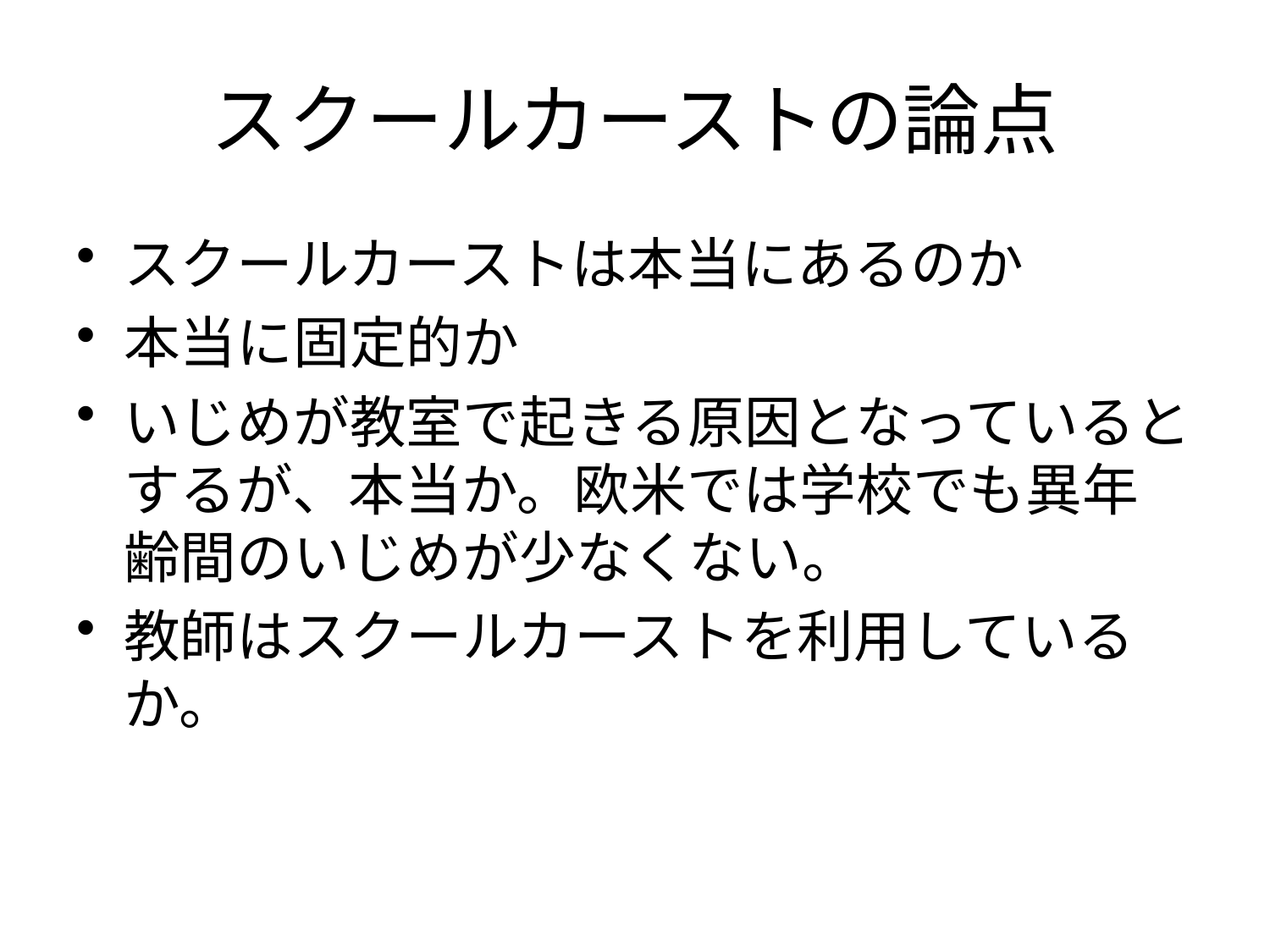

# スクールカーストの論点
スクールカーストは本当にあるのか
本当に固定的か
いじめが教室で起きる原因となっているとするが、本当か。欧米では学校でも異年齢間のいじめが少なくない。
教師はスクールカーストを利用しているか。